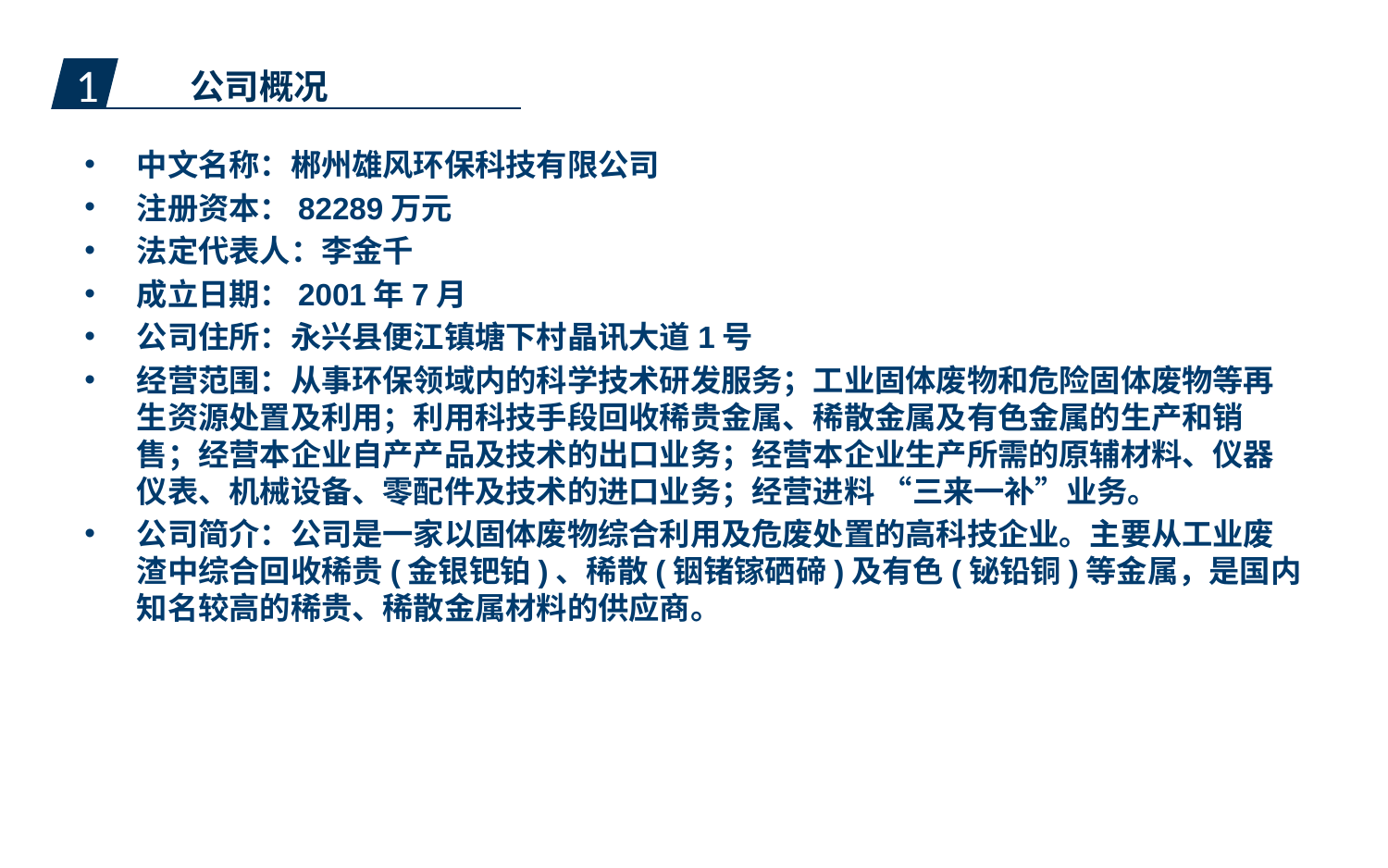

1
公司概况
1
中文名称：郴州雄风环保科技有限公司
注册资本：82289万元
法定代表人：李金千
成立日期：2001年7月
公司住所：永兴县便江镇塘下村晶讯大道1号
经营范围：从事环保领域内的科学技术研发服务；工业固体废物和危险固体废物等再生资源处置及利用；利用科技手段回收稀贵金属、稀散金属及有色金属的生产和销售；经营本企业自产产品及技术的出口业务；经营本企业生产所需的原辅材料、仪器仪表、机械设备、零配件及技术的进口业务；经营进料 “三来一补”业务。
公司简介：公司是一家以固体废物综合利用及危废处置的高科技企业。主要从工业废渣中综合回收稀贵(金银钯铂)、稀散(铟锗镓硒碲)及有色(铋铅铜)等金属，是国内知名较高的稀贵、稀散金属材料的供应商。

11